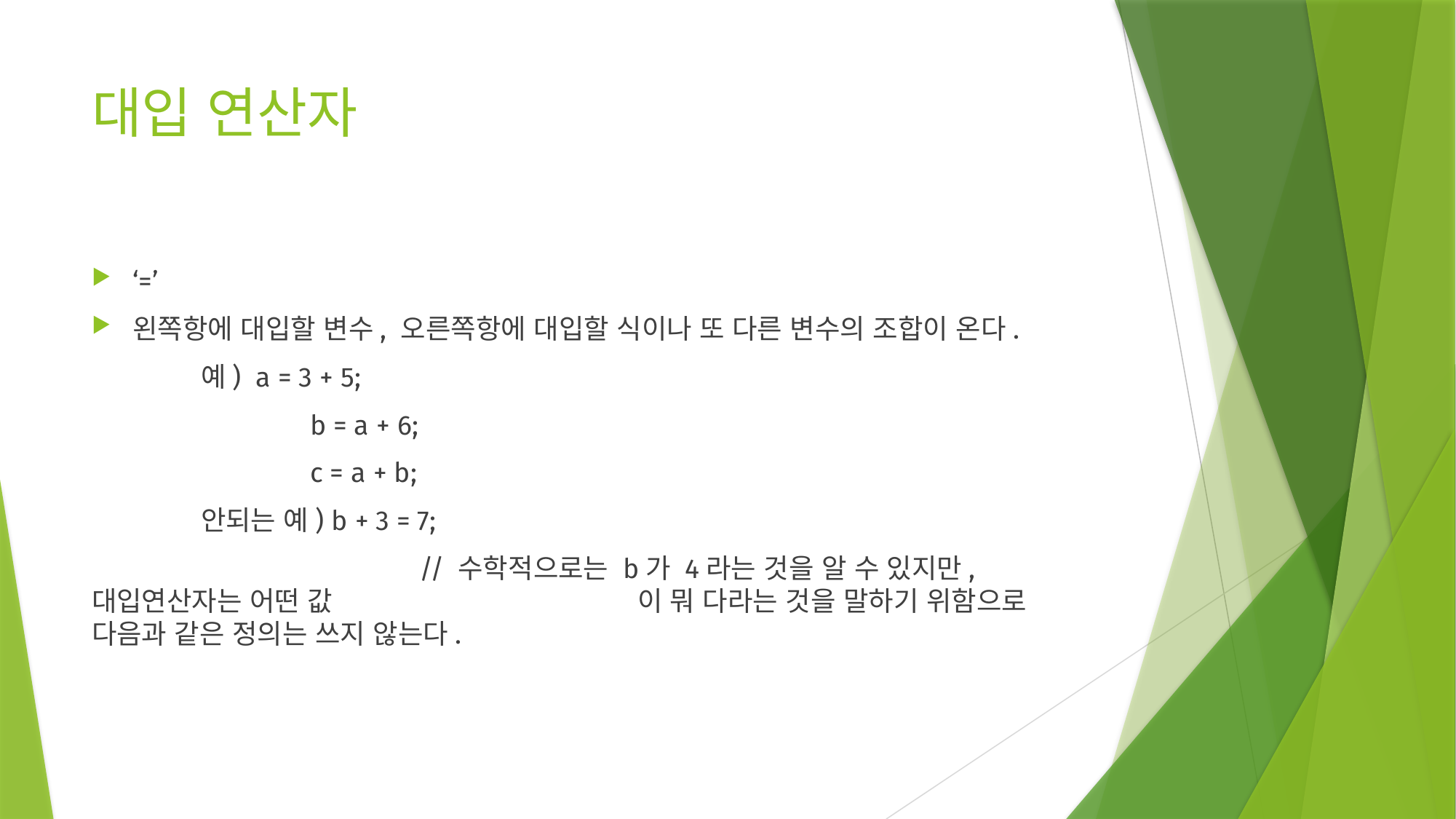

# 대입 연산자
‘=’
왼쪽항에 대입할 변수, 오른쪽항에 대입할 식이나 또 다른 변수의 조합이 온다.
	예)  a = 3 + 5;
		b = a + 6;
		c = a + b;
	안되는 예) b + 3 = 7;
			// 수학적으로는 b가 4라는 것을 알 수 있지만, 대입연산자는 어떤 값			이 뭐 다라는 것을 말하기 위함으로 다음과 같은 정의는 쓰지 않는다.